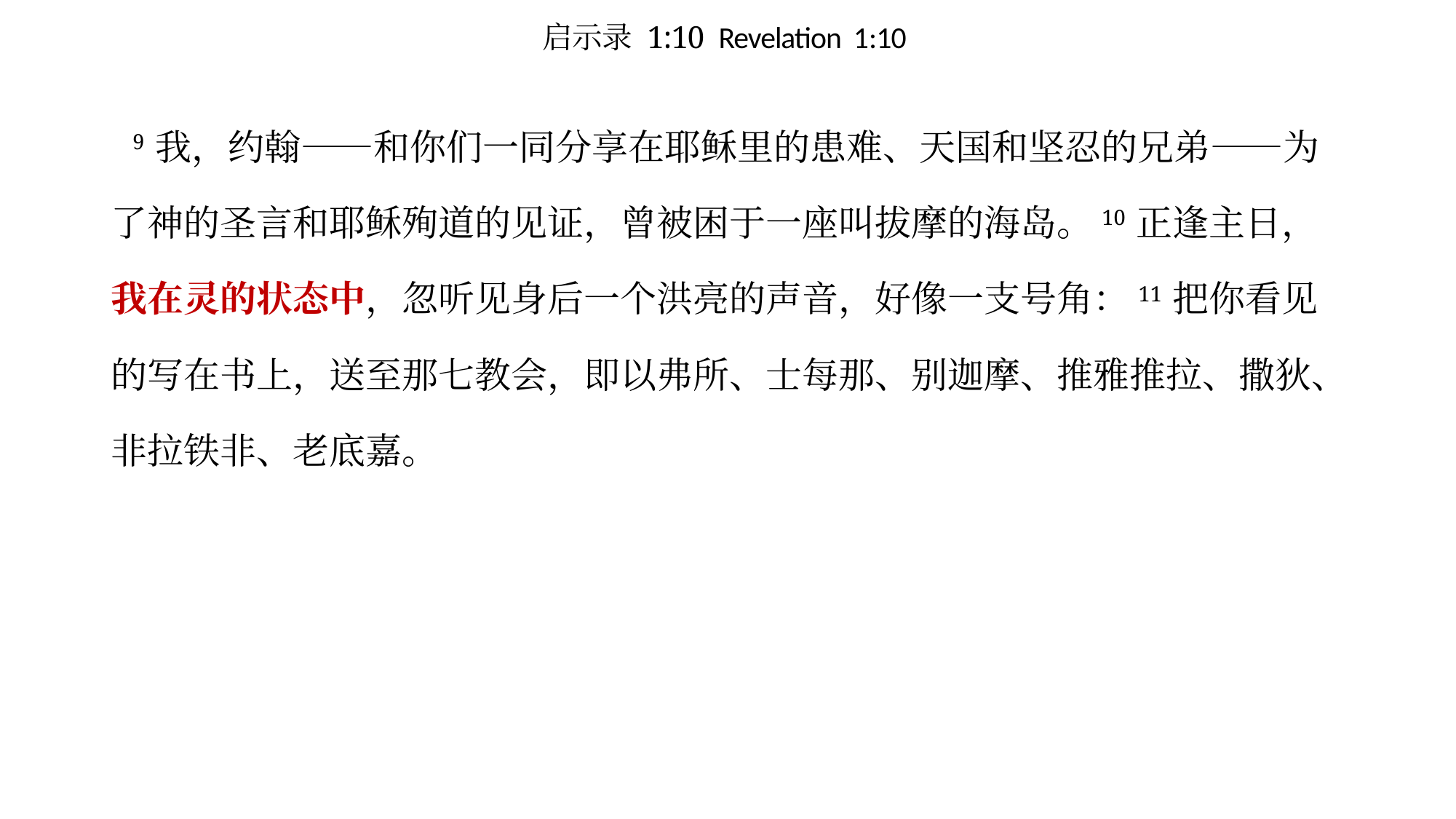

# 启示录 1:10  Revelation  1:10
    9 我，约翰——和你们一同分享在耶稣里的患难、天国和坚忍的兄弟——为了神的圣言和耶稣殉道的见证，曾被困于一座叫拔摩的海岛。10 正逢主日，我在灵的状态中，忽听见身后一个洪亮的声音，好像一支号角：11 把你看见的写在书上，送至那七教会，即以弗所、士每那、别迦摩、推雅推拉、撒狄、非拉铁非、老底嘉。